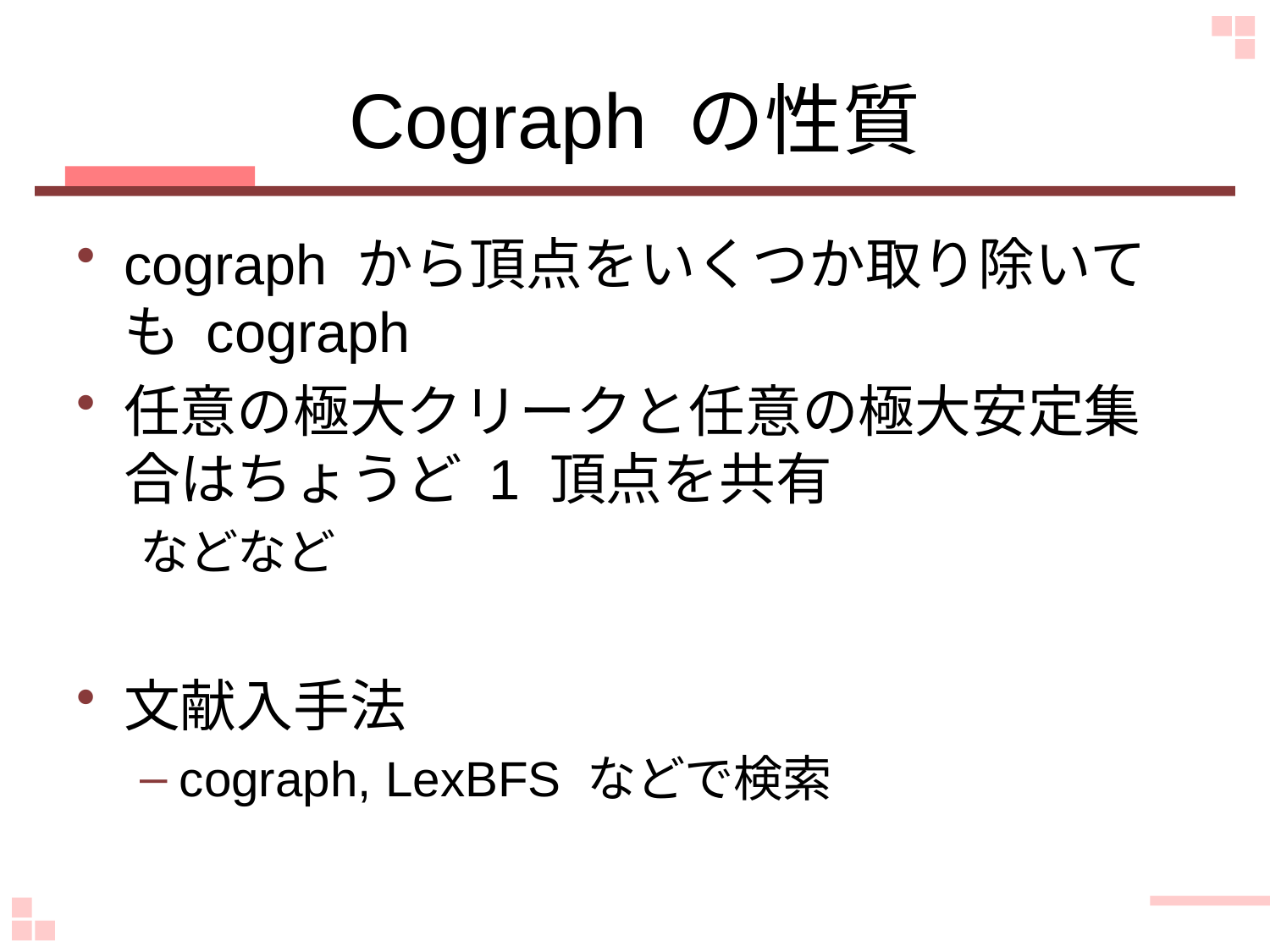

# Cograph の性質
cograph から頂点をいくつか取り除いても cograph
任意の極大クリークと任意の極大安定集合はちょうど 1 頂点を共有
などなど

文献入手法
cograph, LexBFS などで検索